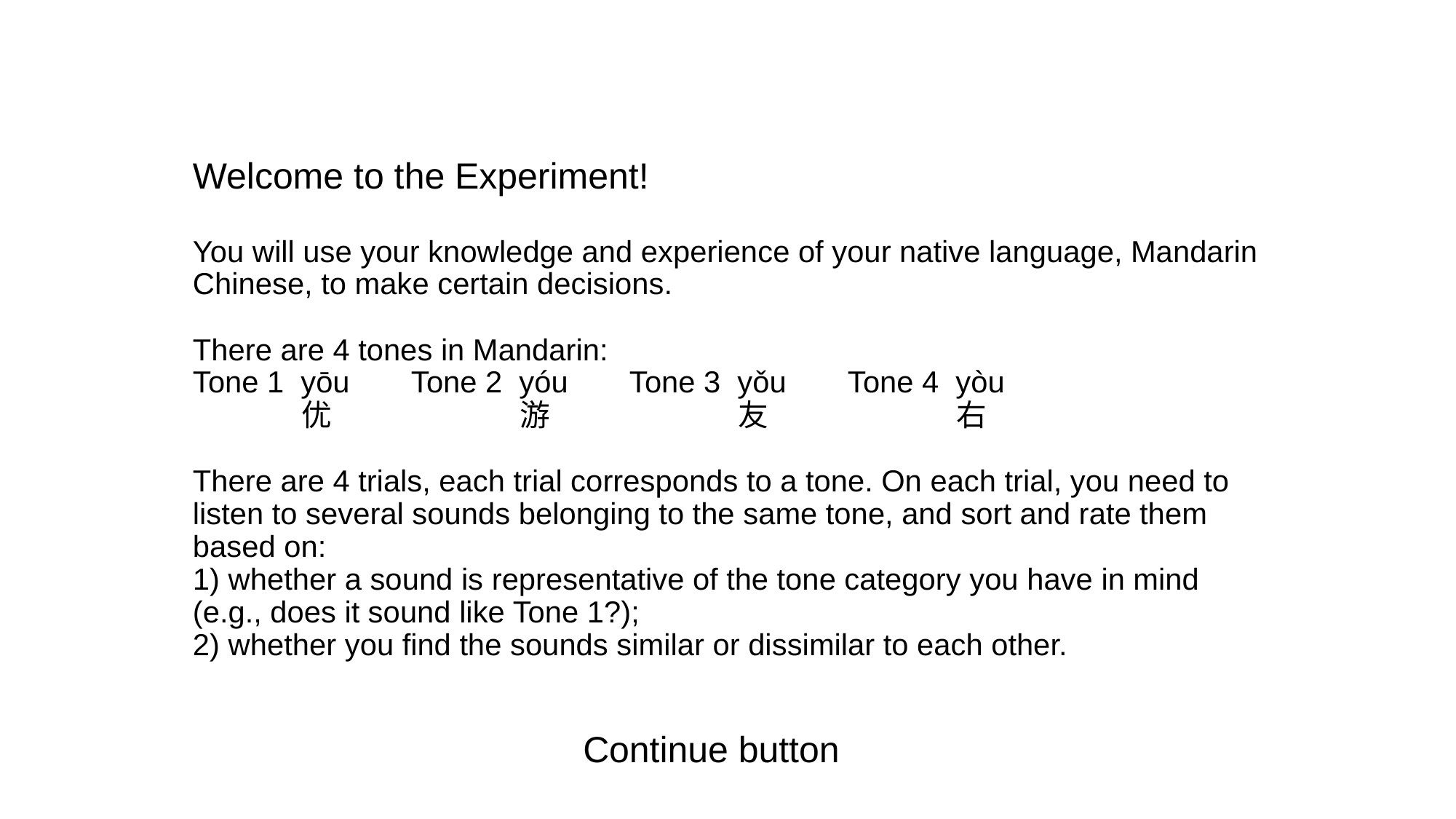

# Welcome to the Experiment! You will use your knowledge and experience of your native language, Mandarin Chinese, to make certain decisions. There are 4 tones in Mandarin: Tone 1  yōu	Tone 2  yóu	Tone 3  yǒu	Tone 4  yòu 优 		游		友		右 There are 4 trials, each trial corresponds to a tone. On each trial, you need to listen to several sounds belonging to the same tone, and sort and rate them based on: 1) whether a sound is representative of the tone category you have in mind (e.g., does it sound like Tone 1?); 2) whether you find the sounds similar or dissimilar to each other.
Continue button